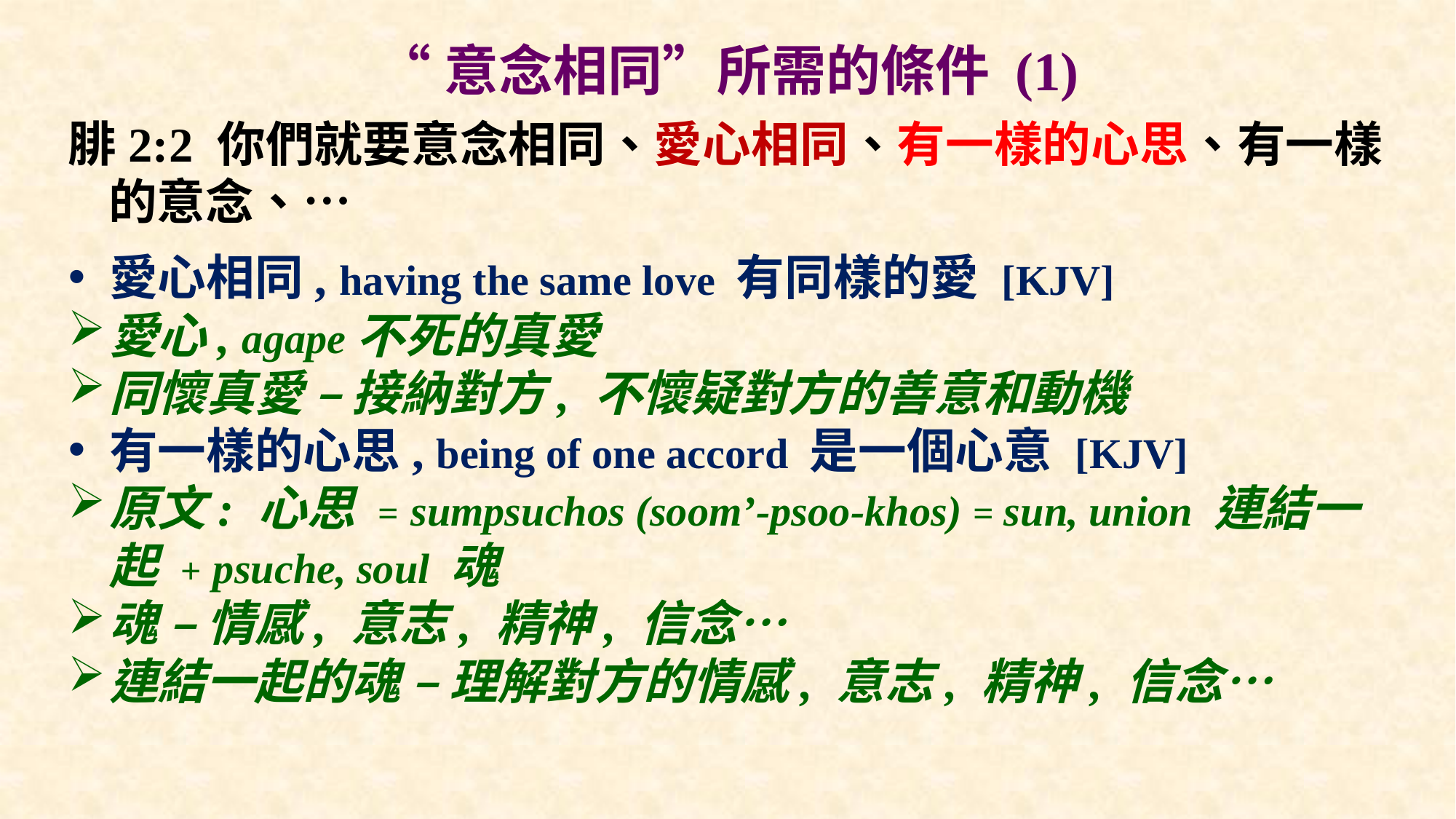

# “意念相同”所需的條件 (1)
腓2:2 你們就要意念相同、愛心相同、有一樣的心思、有一樣的意念、…
愛心相同, having the same love 有同樣的愛 [KJV]
愛心, agape不死的真愛
同懷真愛 – 接納對方, 不懷疑對方的善意和動機
有一樣的心思, being of one accord 是一個心意 [KJV]
原文: 心思 = sumpsuchos (soom’-psoo-khos) = sun, union 連結一起 + psuche, soul 魂
魂 – 情感, 意志, 精神, 信念…
連結一起的魂 – 理解對方的情感, 意志, 精神, 信念…